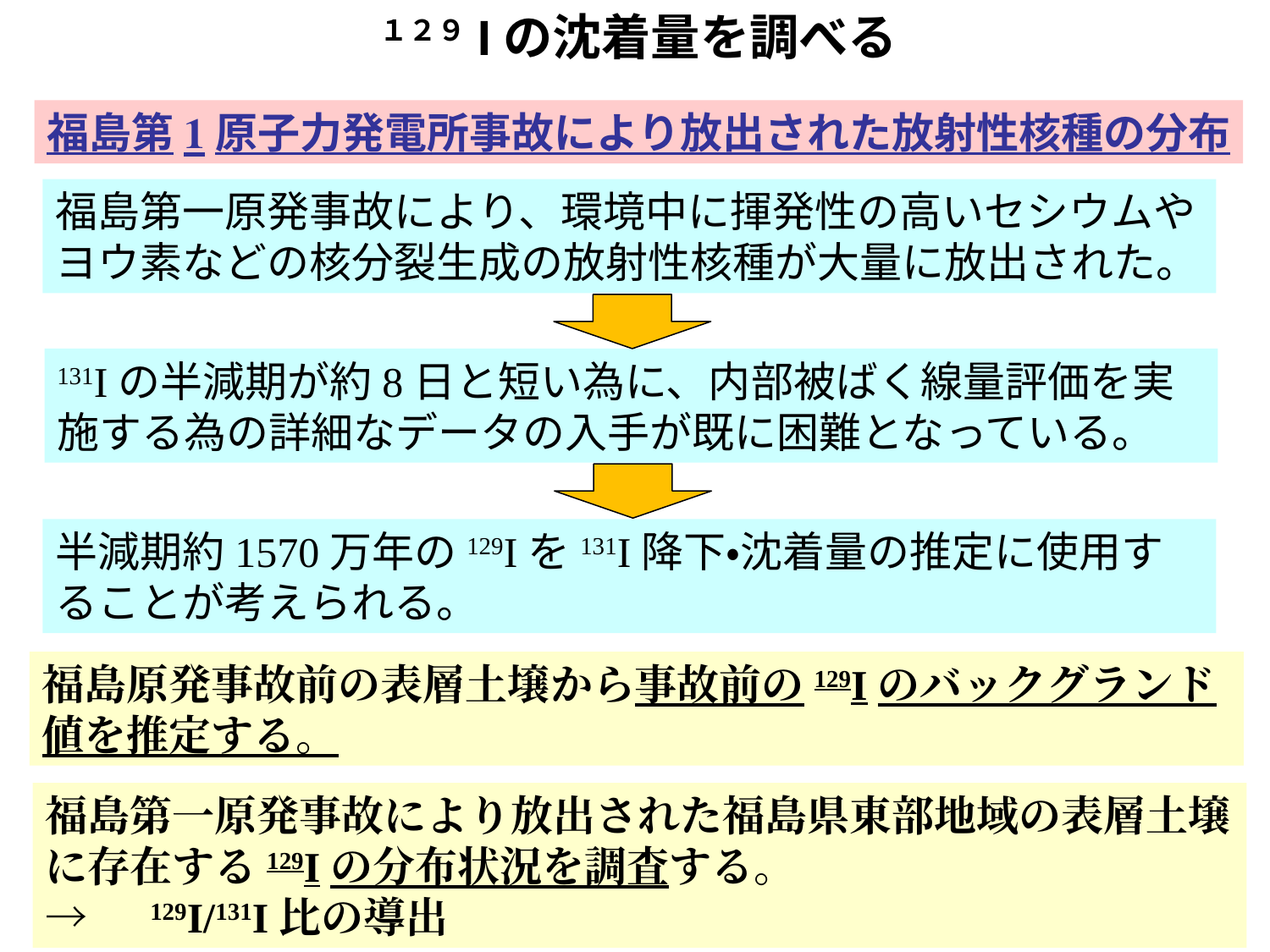

１２９Iの沈着量を調べる
福島第1原子力発電所事故により放出された放射性核種の分布
福島第一原発事故により、環境中に揮発性の高いセシウムやヨウ素などの核分裂生成の放射性核種が大量に放出された。

131Iの半減期が約8日と短い為に、内部被ばく線量評価を実施する為の詳細なデータの入手が既に困難となっている。

半減期約1570万年の129Iを131I降下・沈着量の推定に使用することが考えられる。
福島原発事故前の表層土壌から事故前の129Iのバックグランド値を推定する。
福島第一原発事故により放出された福島県東部地域の表層土壌に存在する129Iの分布状況を調査する。
→　129I/131I比の導出